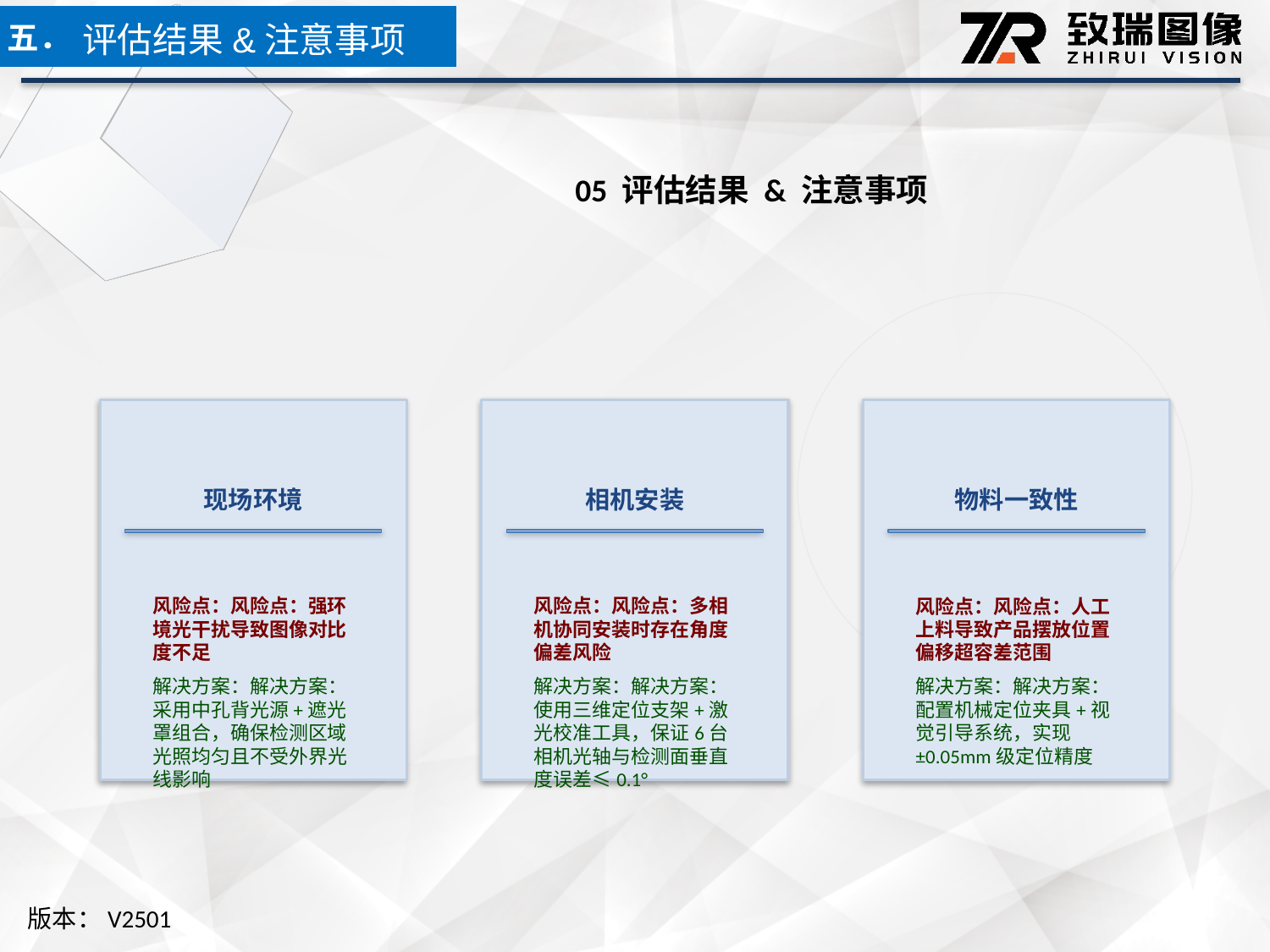

五．
评估结果&注意事项

05 评估结果 & 注意事项

现场环境

相机安装

物料一致性

风险点：风险点：强环境光干扰导致图像对比度不足
解决方案：解决方案：采用中孔背光源+遮光罩组合，确保检测区域光照均匀且不受外界光线影响

风险点：风险点：多相机协同安装时存在角度偏差风险
解决方案：解决方案：使用三维定位支架+激光校准工具，保证6台相机光轴与检测面垂直度误差≤0.1°

风险点：风险点：人工上料导致产品摆放位置偏移超容差范围
解决方案：解决方案：配置机械定位夹具+视觉引导系统，实现±0.05mm级定位精度